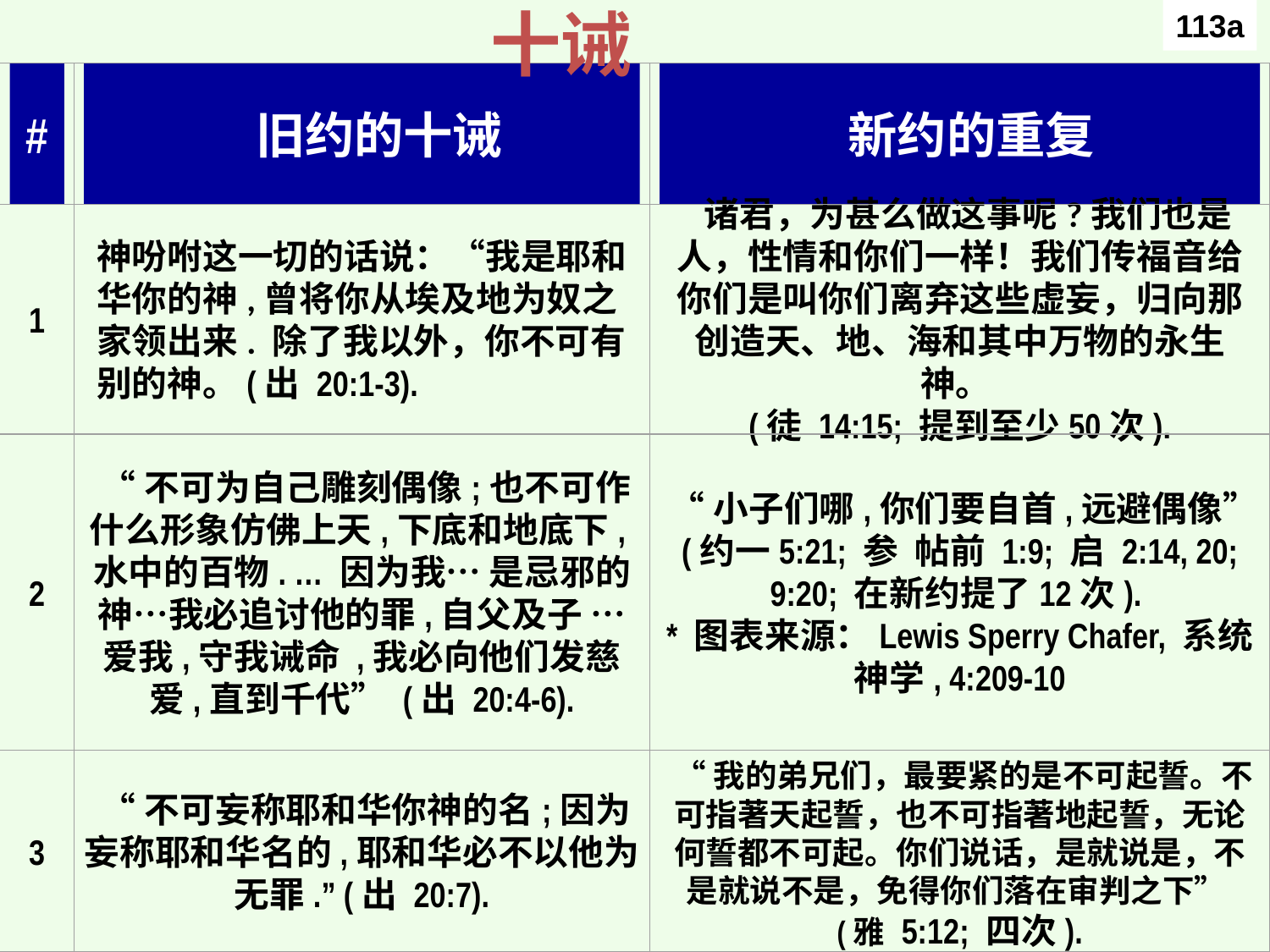

113a
十诫

#

  旧约的十诫

 新约的重复

1

神吩咐这一切的话说：“我是耶和华你的神,曾将你从埃及地为奴之家领出来. 除了我以外，你不可有别的神。(出 20:1-3).

 诸君，为甚么做这事呢?我们也是人，性情和你们一样！我们传福音给你们是叫你们离弃这些虚妄，归向那创造天、地、海和其中万物的永生神。
(徒 14:15; 提到至少50次).

2

 “不可为自己雕刻偶像;也不可作什么形象仿佛上天,下底和地底下,水中的百物. … 因为我… 是忌邪的神…我必追讨他的罪,自父及子 … 爱我,守我诫命 ,我必向他们发慈爱,直到千代” (出 20:4-6).

 “小子们哪,你们要自首,远避偶像” (约一5:21; 参  帖前 1:9; 启 2:14, 20; 9:20; 在新约提了12次).
* 图表来源：Lewis Sperry Chafer, 系统神学, 4:209-10

3

 “不可妄称耶和华你神的名;因为妄称耶和华名的,耶和华必不以他为无罪.” (出 20:7).

 “我的弟兄们，最要紧的是不可起誓。不可指著天起誓，也不可指著地起誓，无论何誓都不可起。你们说话，是就说是，不是就说不是，免得你们落在审判之下”
(雅 5:12; 四次).